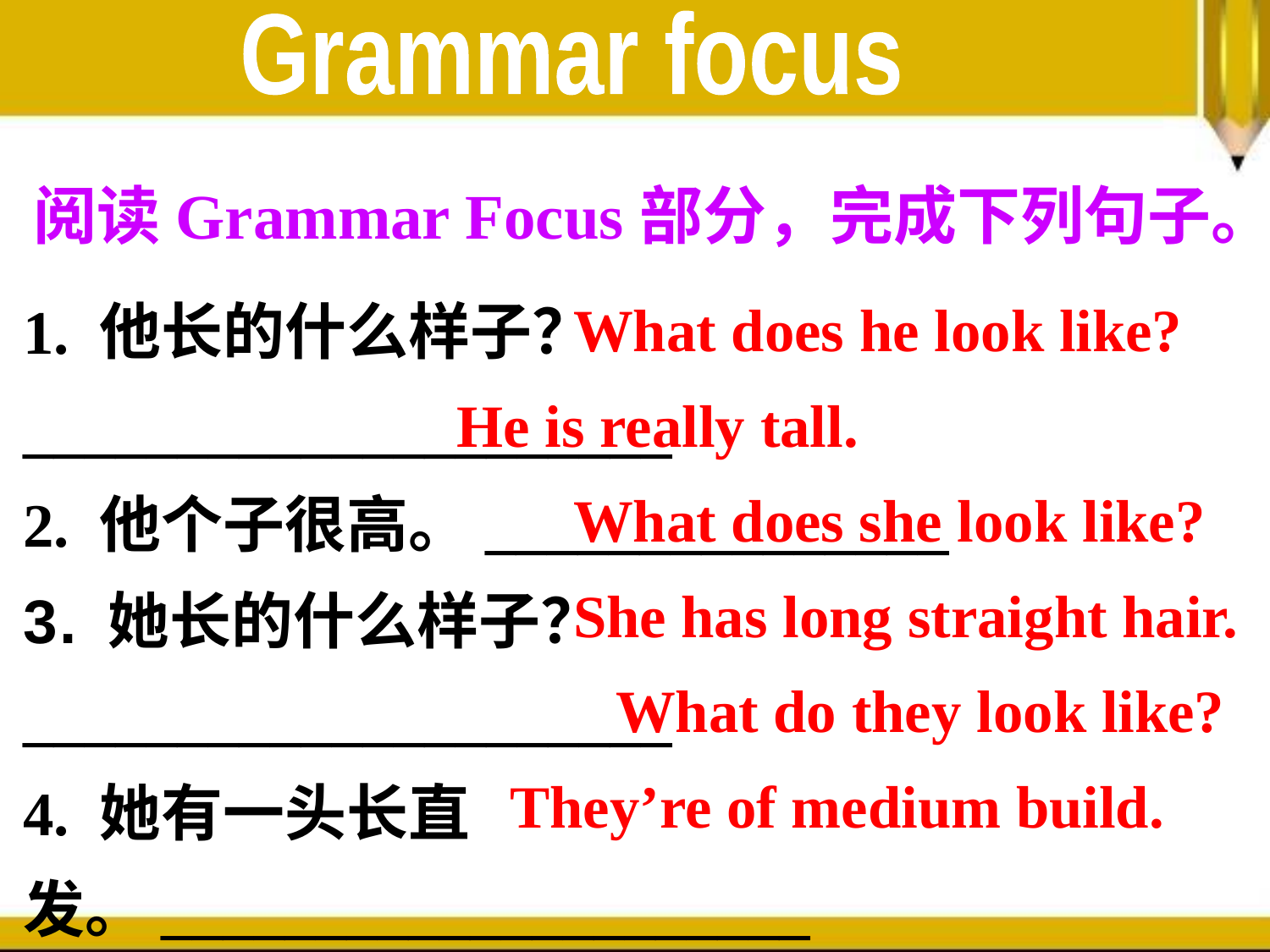

Grammar focus
阅读Grammar Focus部分，完成下列句子。
1. 他长的什么样子？_____________________
2. 他个子很高。_______________
 她长的什么样子？_____________________
4. 她有一头长直发。_____________________
5. 他们长的什么样子？___________________
6. 他们中等身材。______________________
What does he look like?
He is really tall.
What does she look like?
She has long straight hair.
What do they look like?
They’re of medium build.